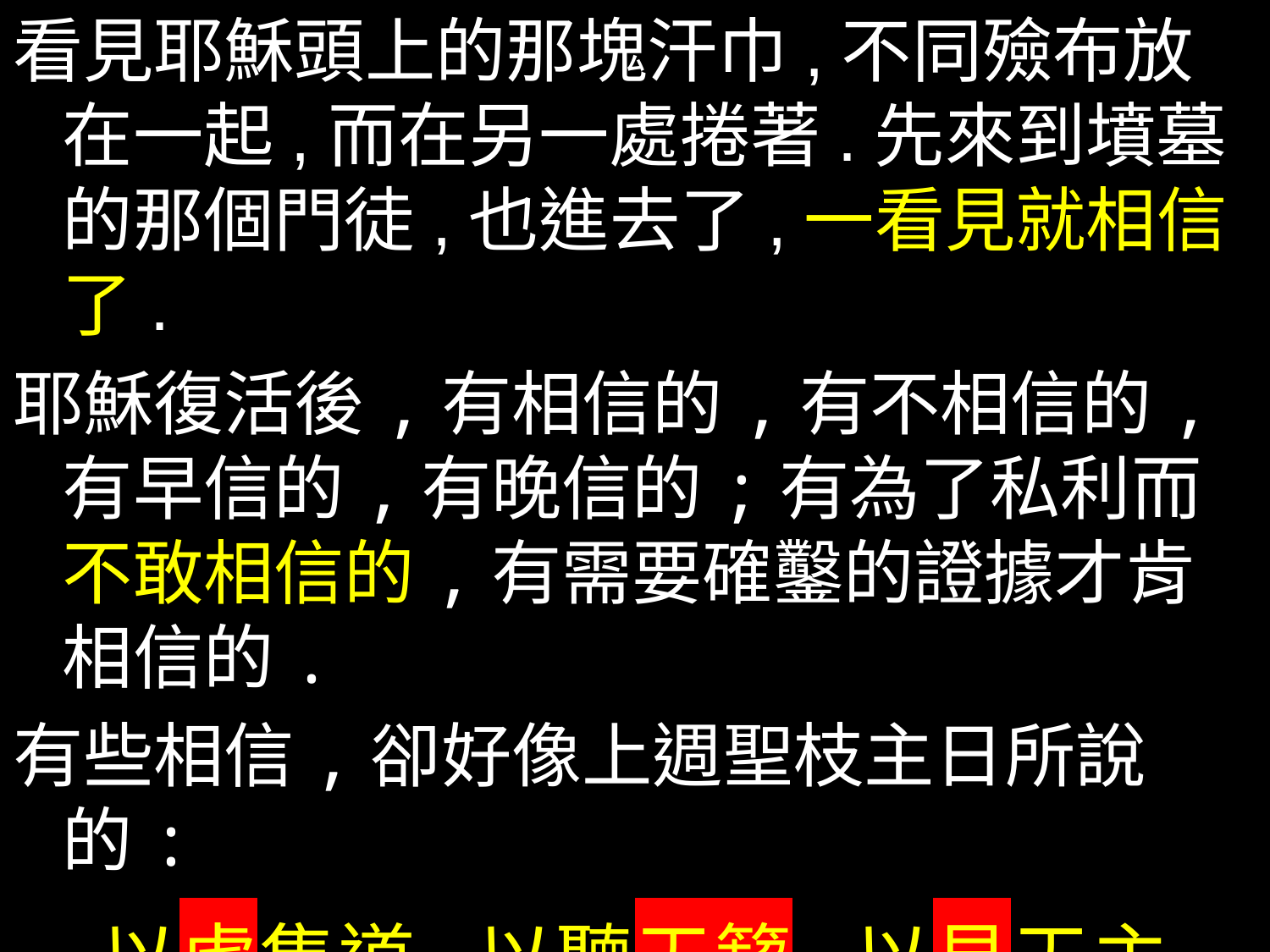

看見耶穌頭上的那塊汗巾,不同殮布放在一起,而在另一處捲著.先來到墳墓的那個門徒,也進去了,一看見就相信了.
耶穌復活後,有相信的,有不相信的,有早信的,有晚信的;有為了私利而不敢相信的,有需要確鑿的證據才肯相信的.
有些相信,卻好像上週聖枝主日所說的:
以虛集道,以聽天籟;以見天主
那是超越理性的,不必證據的.